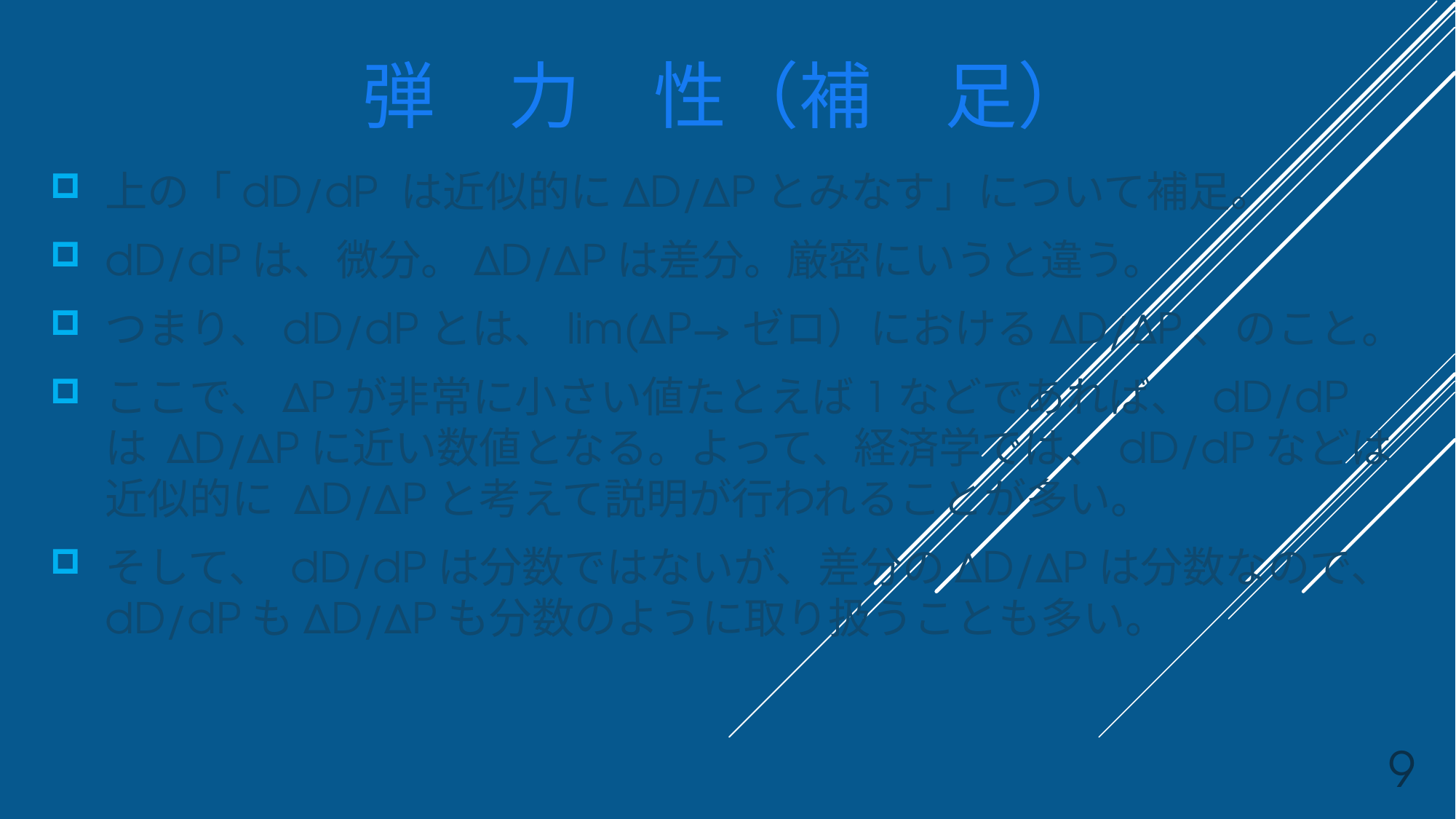

# 弾　力　性（補　足）
上の「dD/dP は近似的にΔD/ΔPとみなす」について補足。
dD/dPは、微分。ΔD/ΔPは差分。厳密にいうと違う。
つまり、dD/dPとは、lim(ΔP→ゼロ）におけるΔD/ΔP、のこと。
ここで、ΔPが非常に小さい値たとえば1などであれば、 dD/dP は ΔD/ΔPに近い数値となる。よって、経済学では、dD/dPなどは近似的に ΔD/ΔPと考えて説明が行われることが多い。
そして、 dD/dPは分数ではないが、差分のΔD/ΔPは分数なので、dD/dPもΔD/ΔPも分数のように取り扱うことも多い。

9